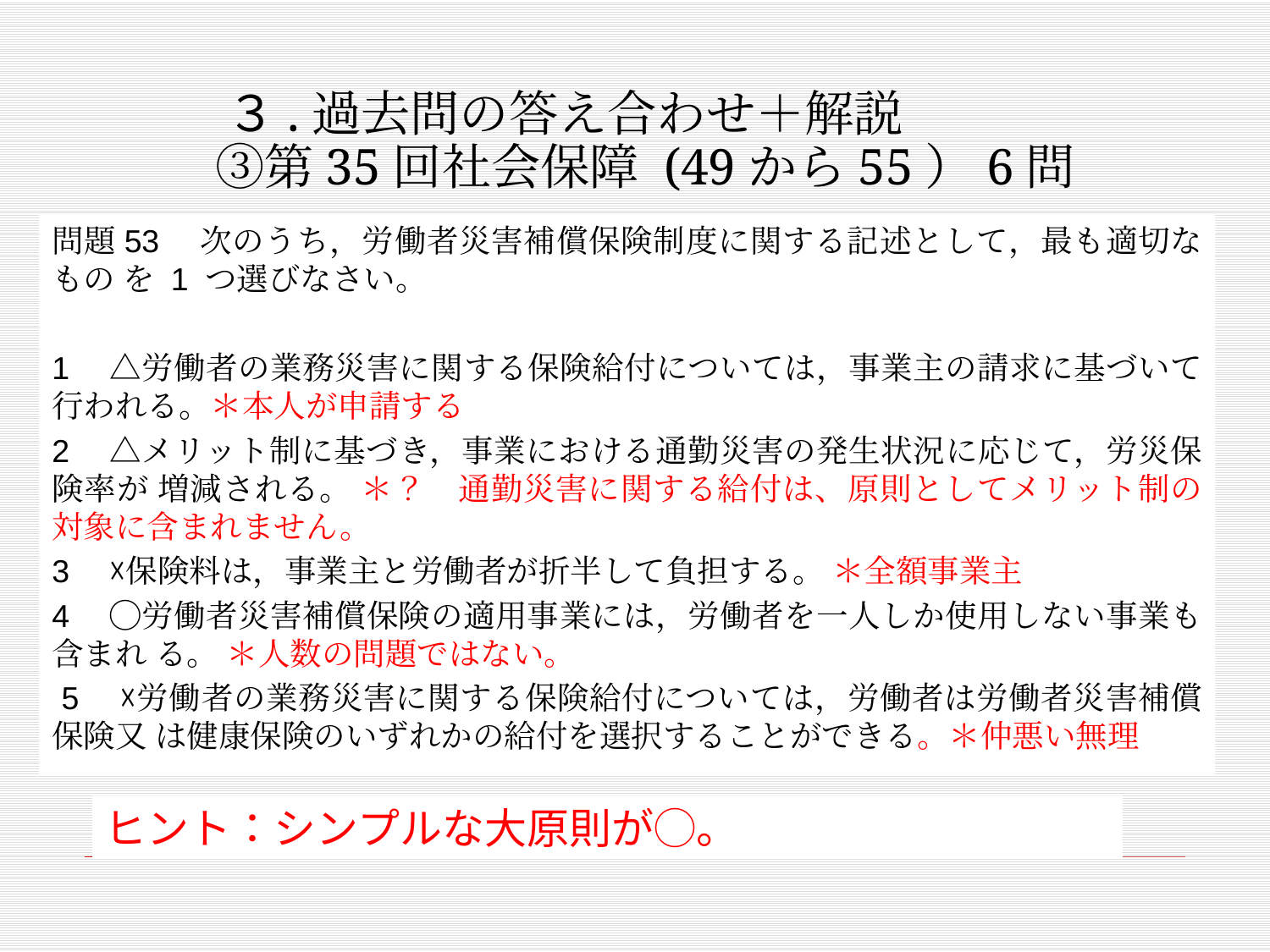

# ３.過去問の答え合わせ＋解説 　③第35回社会保障 (49から55）6問
問題53　次のうち，労働者災害補償保険制度に関する記述として，最も適切なもの を 1 つ選びなさい。

1　△労働者の業務災害に関する保険給付については，事業主の請求に基づいて行われる。＊本人が申請する
2　△メリット制に基づき，事業における通勤災害の発生状況に応じて，労災保険率が 増減される。 ＊？　通勤災害に関する給付は、原則としてメリット制の対象に含まれません。
3　☓保険料は，事業主と労働者が折半して負担する。 ＊全額事業主
4　◯労働者災害補償保険の適用事業には，労働者を一人しか使用しない事業も含まれ る。 ＊人数の問題ではない。
 5　☓労働者の業務災害に関する保険給付については，労働者は労働者災害補償保険又 は健康保険のいずれかの給付を選択することができる。＊仲悪い無理

ヒント：シンプルな大原則が◯。